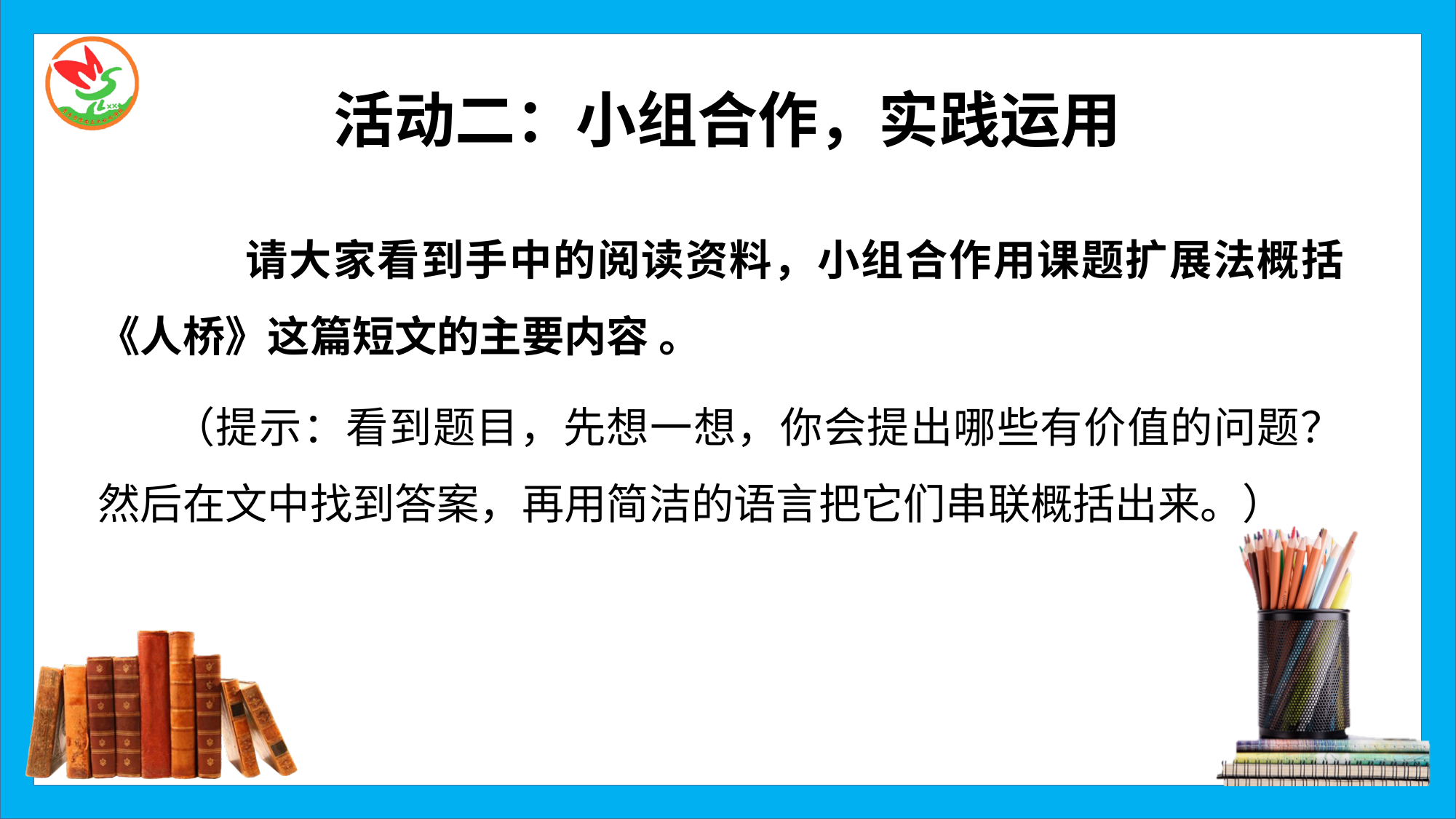

# 活动二：小组合作，实践运用
            请大家看到手中的阅读资料，小组合作用课题扩展法概括《人桥》这篇短文的主要内容 。
      （提示：看到题目，先想一想，你会提出哪些有价值的问题？然后在文中找到答案，再用简洁的语言把它们串联概括出来。）